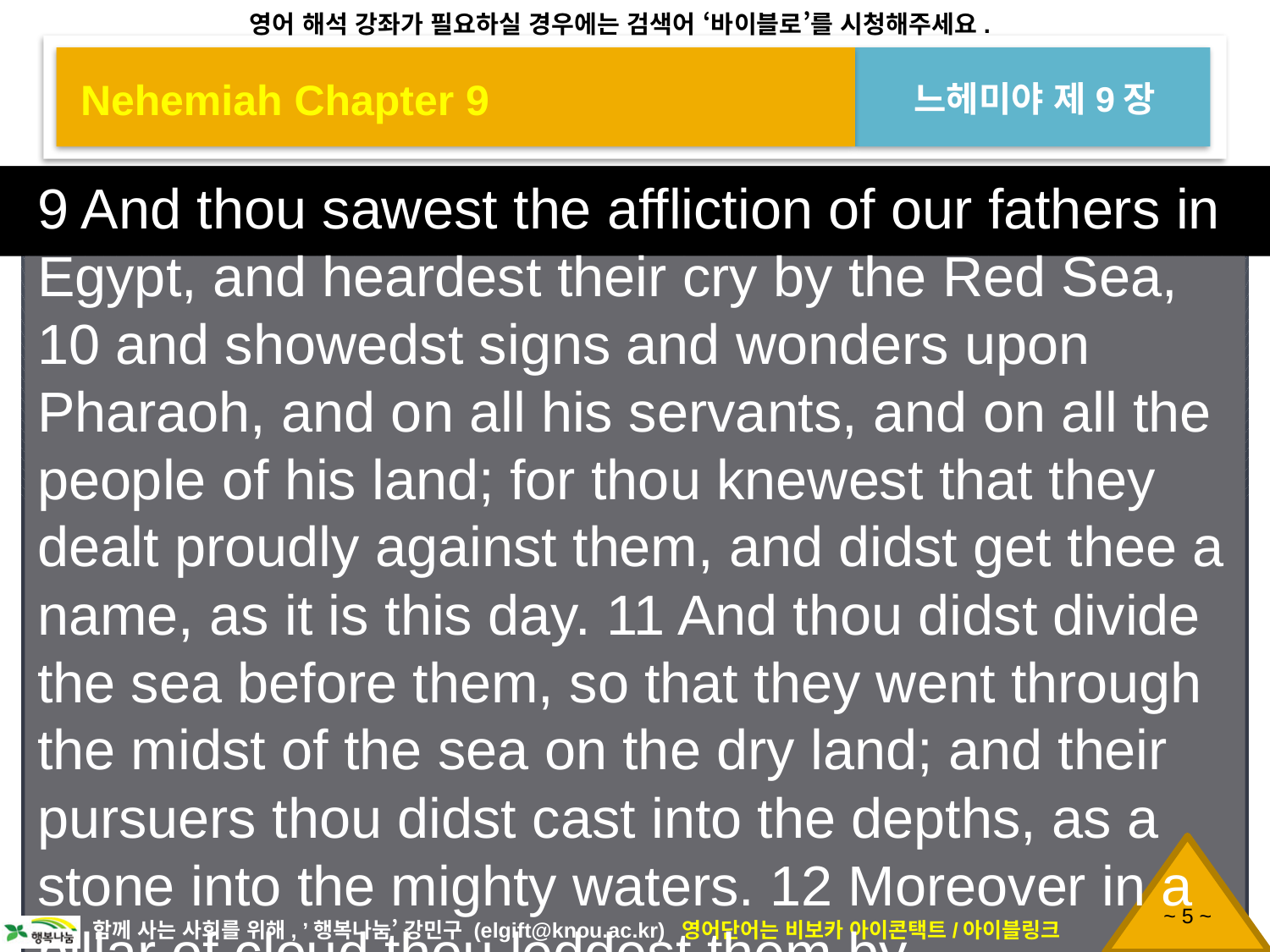

Nehemiah Chapter 9
느헤미야 제9장
9 And thou sawest the affliction of our fathers in Egypt, and heardest their cry by the Red Sea, 10 and showedst signs and wonders upon Pharaoh, and on all his servants, and on all the people of his land; for thou knewest that they dealt proudly against them, and didst get thee a name, as it is this day. 11 And thou didst divide the sea before them, so that they went through the midst of the sea on the dry land; and their pursuers thou didst cast into the depths, as a stone into the mighty waters. 12 Moreover in a pillar of cloud thou leddest them by